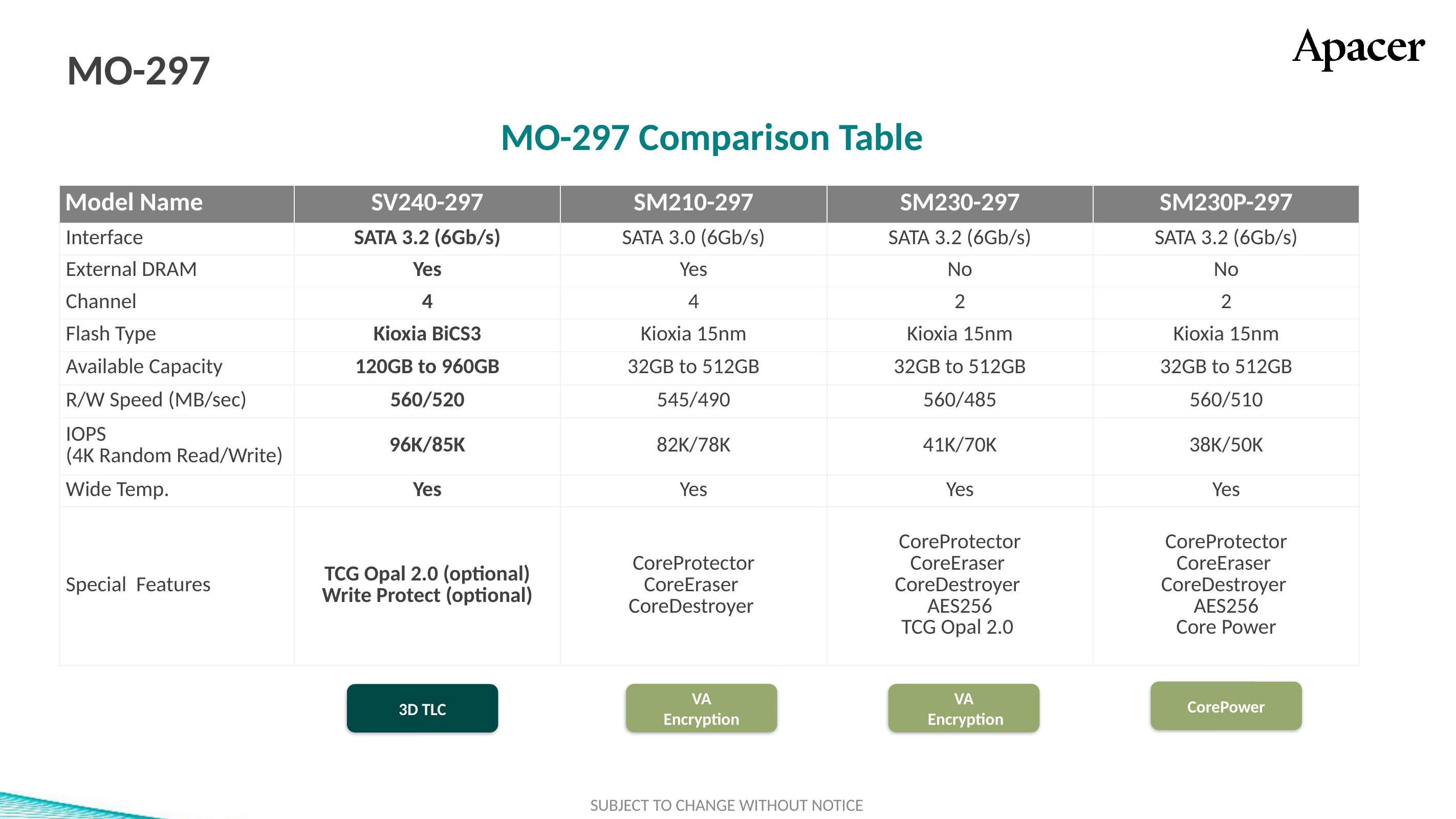

# MO-297

MO-297 Comparison Table
| Model Name | SV240-297 | SM210-297 | SM230-297 | SM230P-297 |
| --- | --- | --- | --- | --- |
| Interface | SATA 3.2 (6Gb/s) | SATA 3.0 (6Gb/s) | SATA 3.2 (6Gb/s) | SATA 3.2 (6Gb/s) |
| External DRAM | Yes | Yes | No | No |
| Channel | 4 | 4 | 2 | 2 |
| Flash Type | Kioxia BiCS3 | Kioxia 15nm | Kioxia 15nm | Kioxia 15nm |
| Available Capacity | 120GB to 960GB | 32GB to 512GB | 32GB to 512GB | 32GB to 512GB |
| R/W Speed (MB/sec) | 560/520 | 545/490 | 560/485 | 560/510 |
| IOPS (4K Random Read/Write) | 96K/85K | 82K/78K | 41K/70K | 38K/50K |
| Wide Temp. | Yes | Yes | Yes | Yes |
| Special Features | TCG Opal 2.0 (optional) Write Protect (optional) | CoreProtector CoreEraser CoreDestroyer | CoreProtector CoreEraser CoreDestroyer AES256 TCG Opal 2.0 | CoreProtector CoreEraser CoreDestroyer AES256 Core Power |
標準色
附屬
配色
3D TLC
2D MLC
SLC-lite
SLC
類工

SLC-liteX

CorePower
VA
Encryption
VA
 Encryption
3D TLC